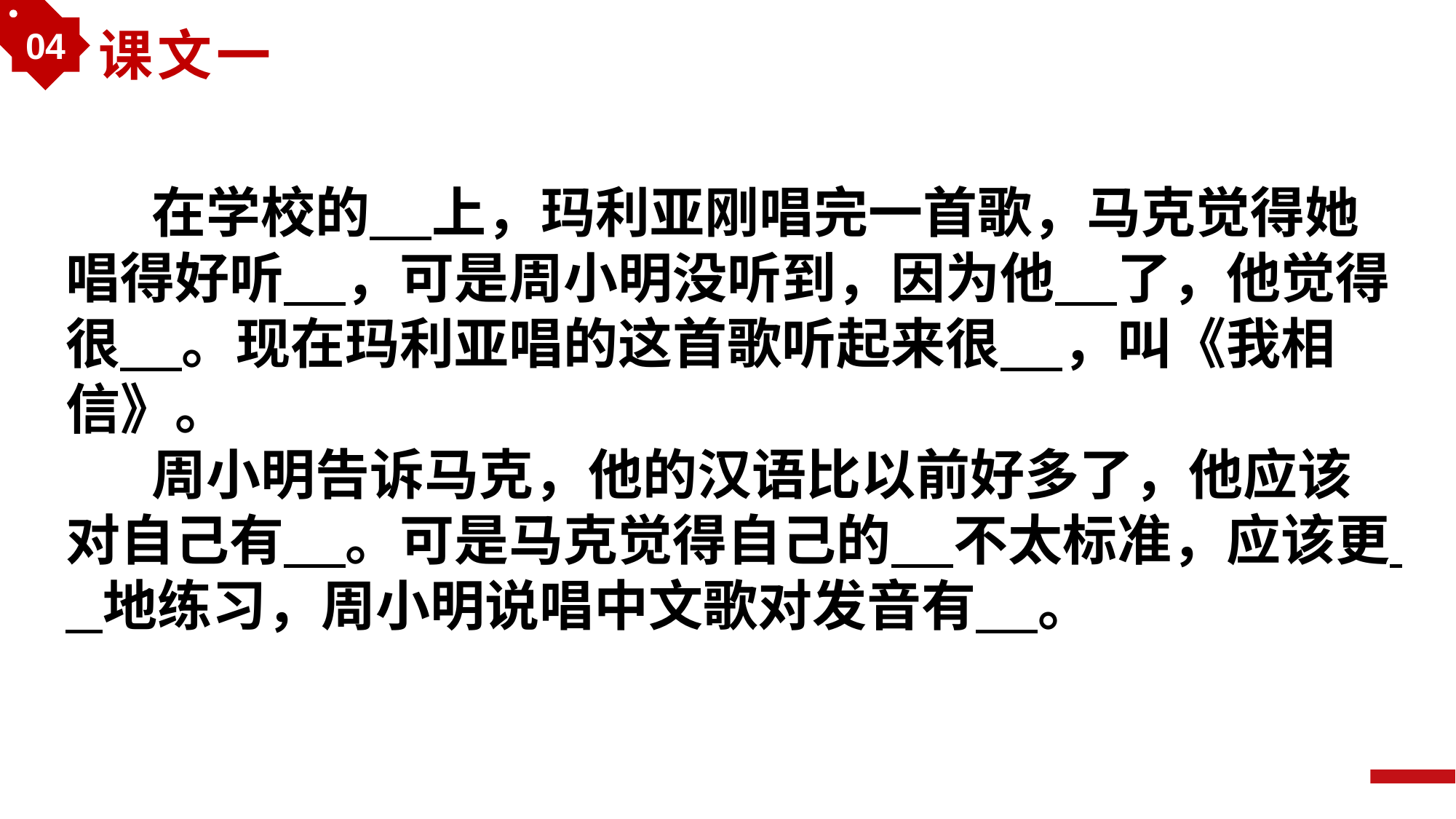

04
课文一
在学校的     上，玛利亚刚唱完一首歌，马克觉得她唱得好听     ，可是周小明没听到，因为他     了，他觉得很     。现在玛利亚唱的这首歌听起来很     ，叫《我相信》。
周小明告诉马克，他的汉语比以前好多了，他应该对自己有     。可是马克觉得自己的     不太标准，应该更     地练习，周小明说唱中文歌对发音有     。